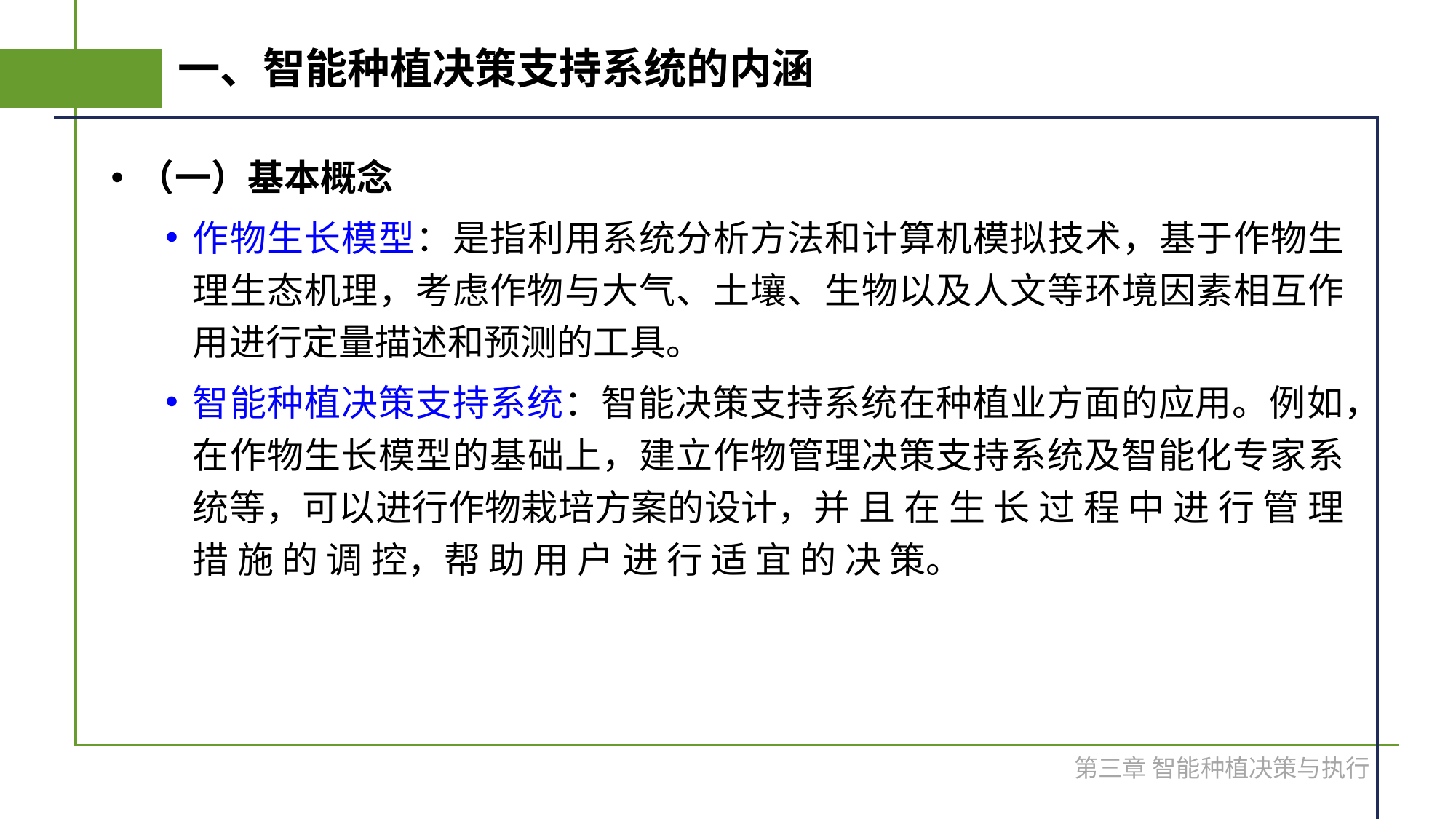

# 一、智能种植决策支持系统的内涵
（一）基本概念
作物生长模型：是指利用系统分析方法和计算机模拟技术，基于作物生理生态机理，考虑作物与大气、土壤、生物以及人文等环境因素相互作用进行定量描述和预测的工具。
智能种植决策支持系统：智能决策支持系统在种植业方面的应用。例如，在作物生长模型的基础上，建立作物管理决策支持系统及智能化专家系统等，可以进行作物栽培方案的设计，并 且 在 生 长 过 程 中 进 行 管 理 措 施 的 调 控，帮 助 用 户 进 行 适 宜 的 决 策。
第三章 智能种植决策与执行